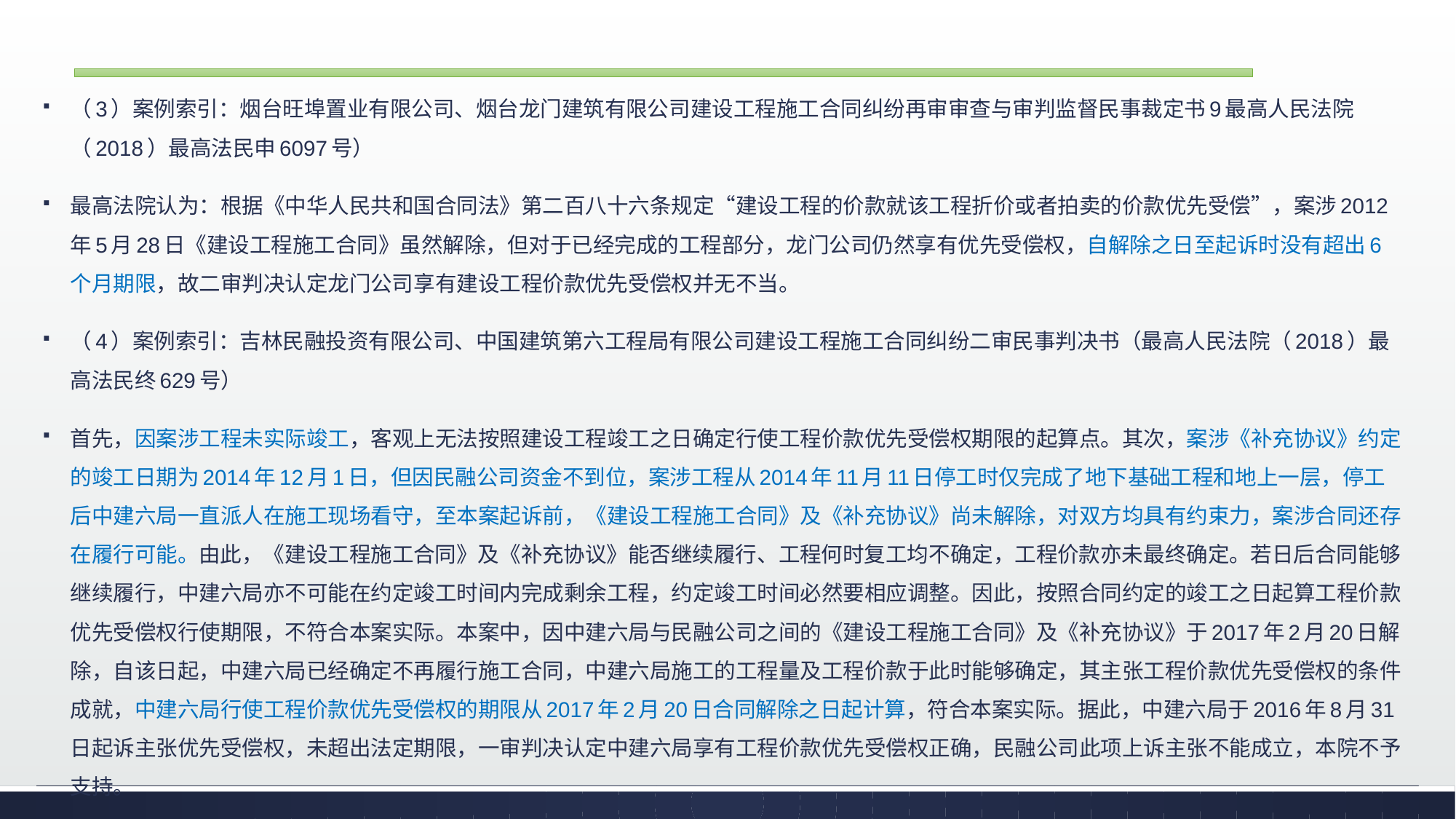

#

（3）案例索引：烟台旺埠置业有限公司、烟台龙门建筑有限公司建设工程施工合同纠纷再审审查与审判监督民事裁定书9最高人民法院（2018）最高法民申6097号）
最高法院认为：根据《中华人民共和国合同法》第二百八十六条规定“建设工程的价款就该工程折价或者拍卖的价款优先受偿”，案涉2012年5月28日《建设工程施工合同》虽然解除，但对于已经完成的工程部分，龙门公司仍然享有优先受偿权，自解除之日至起诉时没有超出6个月期限，故二审判决认定龙门公司享有建设工程价款优先受偿权并无不当。
（4）案例索引：吉林民融投资有限公司、中国建筑第六工程局有限公司建设工程施工合同纠纷二审民事判决书（最高人民法院（2018）最高法民终629号）
首先，因案涉工程未实际竣工，客观上无法按照建设工程竣工之日确定行使工程价款优先受偿权期限的起算点。其次，案涉《补充协议》约定的竣工日期为2014年12月1日，但因民融公司资金不到位，案涉工程从2014年11月11日停工时仅完成了地下基础工程和地上一层，停工后中建六局一直派人在施工现场看守，至本案起诉前，《建设工程施工合同》及《补充协议》尚未解除，对双方均具有约束力，案涉合同还存在履行可能。由此，《建设工程施工合同》及《补充协议》能否继续履行、工程何时复工均不确定，工程价款亦未最终确定。若日后合同能够继续履行，中建六局亦不可能在约定竣工时间内完成剩余工程，约定竣工时间必然要相应调整。因此，按照合同约定的竣工之日起算工程价款优先受偿权行使期限，不符合本案实际。本案中，因中建六局与民融公司之间的《建设工程施工合同》及《补充协议》于2017年2月20日解除，自该日起，中建六局已经确定不再履行施工合同，中建六局施工的工程量及工程价款于此时能够确定，其主张工程价款优先受偿权的条件成就，中建六局行使工程价款优先受偿权的期限从2017年2月20日合同解除之日起计算，符合本案实际。据此，中建六局于2016年8月31日起诉主张优先受偿权，未超出法定期限，一审判决认定中建六局享有工程价款优先受偿权正确，民融公司此项上诉主张不能成立，本院不予支持。